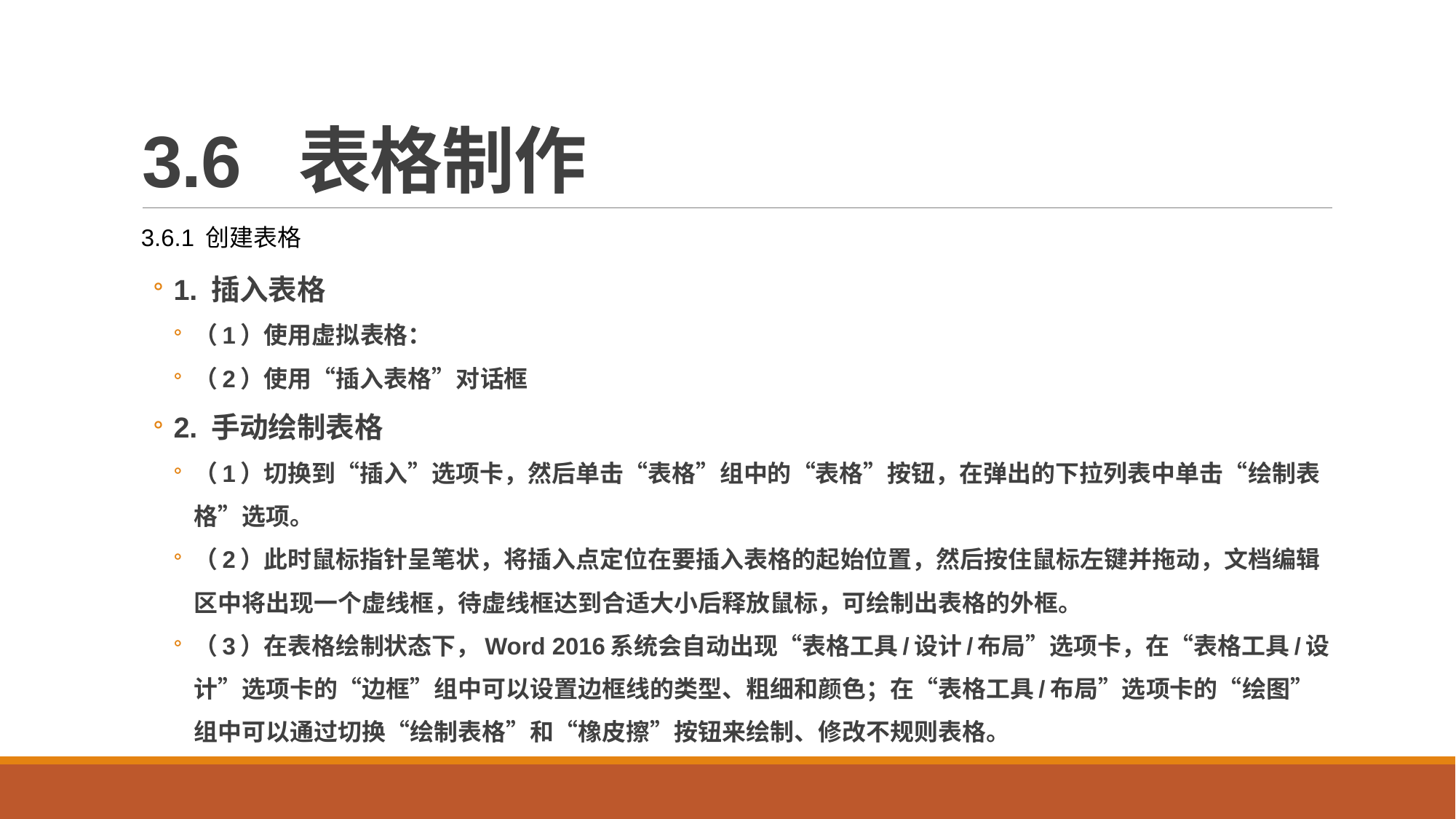

# 3.6  表格制作
3.6.1 创建表格
1. 插入表格
（1）使用虚拟表格：
（2）使用“插入表格”对话框
2. 手动绘制表格
（1）切换到“插入”选项卡，然后单击“表格”组中的“表格”按钮，在弹出的下拉列表中单击“绘制表格”选项。
（2）此时鼠标指针呈笔状，将插入点定位在要插入表格的起始位置，然后按住鼠标左键并拖动，文档编辑区中将出现一个虚线框，待虚线框达到合适大小后释放鼠标，可绘制出表格的外框。
（3）在表格绘制状态下，Word 2016系统会自动出现“表格工具/设计/布局”选项卡，在“表格工具/设计”选项卡的“边框”组中可以设置边框线的类型、粗细和颜色；在“表格工具/布局”选项卡的“绘图”组中可以通过切换“绘制表格”和“橡皮擦”按钮来绘制、修改不规则表格。